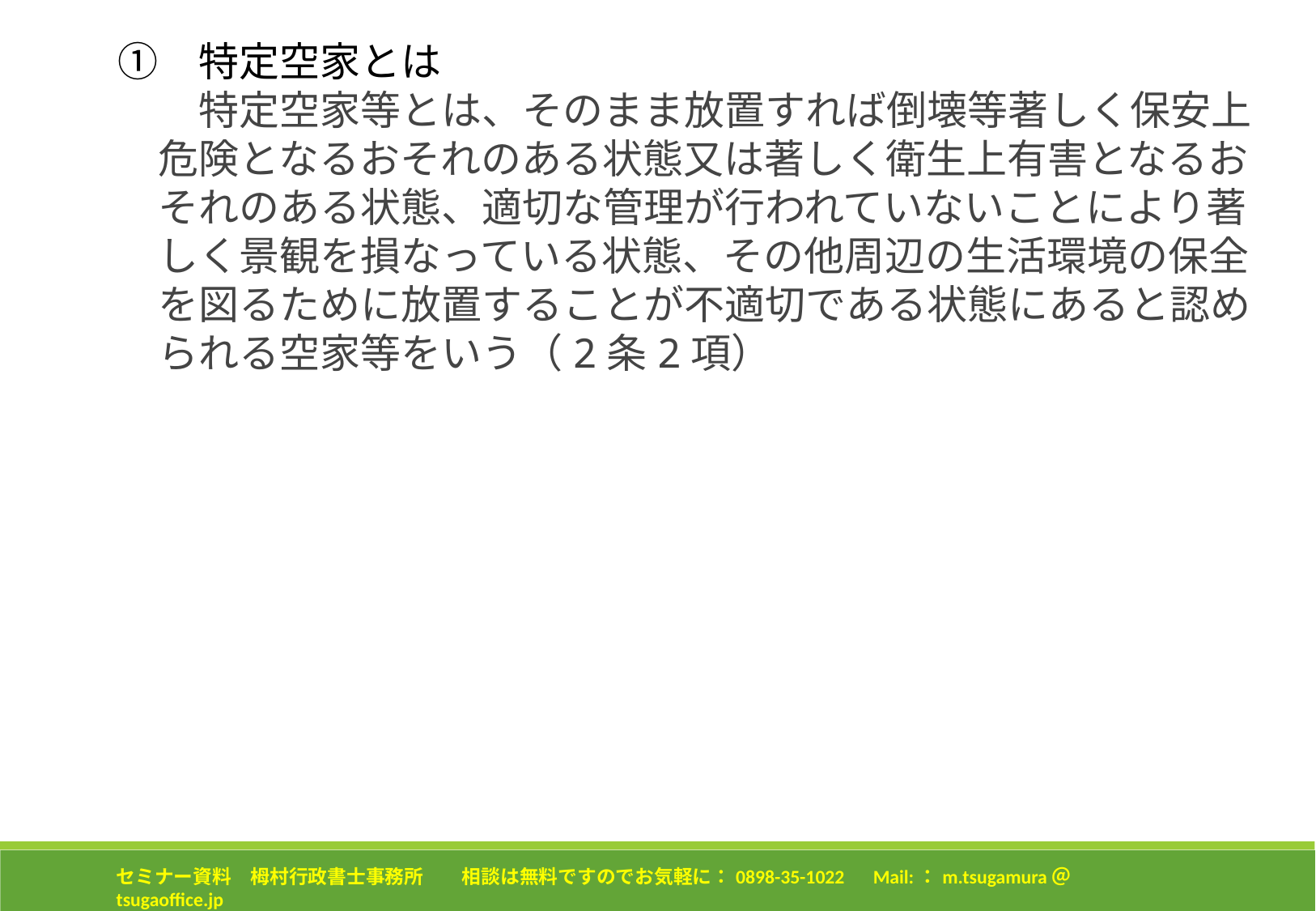

①　特定空家とは
　　　特定空家等とは、そのまま放置すれば倒壊等著しく保安上
　　危険となるおそれのある状態又は著しく衛生上有害となるお
　　それのある状態、適切な管理が行われていないことにより著
　　しく景観を損なっている状態、その他周辺の生活環境の保全
　　を図るために放置することが不適切である状態にあると認め
　　られる空家等をいう（2条2項）
セミナー資料　栂村行政書士事務所　　相談は無料ですのでお気軽に：0898-35-1022　Mail:：m.tsugamura＠tsugaoffice.jp